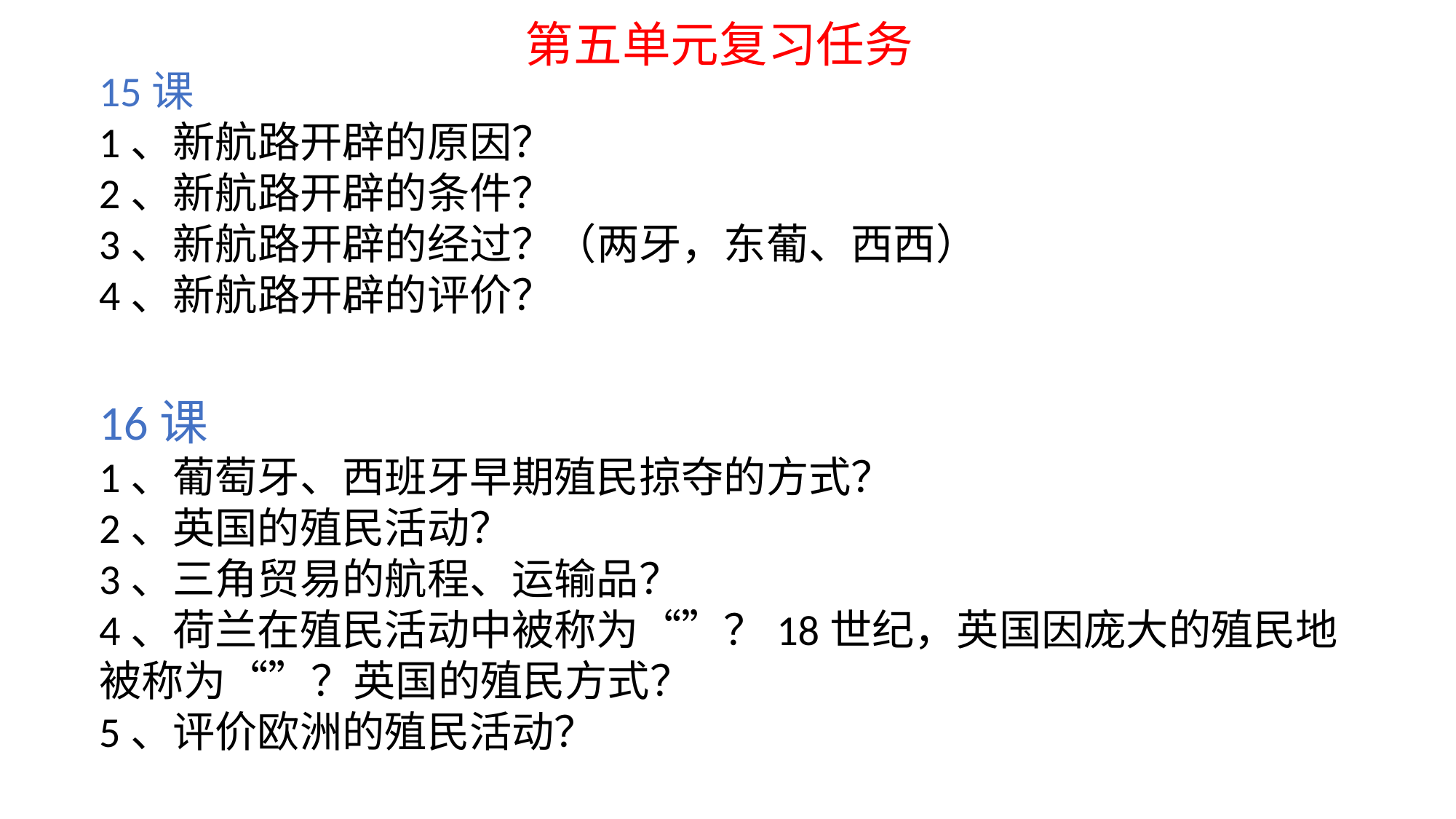

# 第五单元复习任务
15课
1、新航路开辟的原因？
2、新航路开辟的条件？
3、新航路开辟的经过？（两牙，东葡、西西）
4、新航路开辟的评价？
16课
1、葡萄牙、西班牙早期殖民掠夺的方式？
2、英国的殖民活动？
3、三角贸易的航程、运输品？
4、荷兰在殖民活动中被称为“”？18世纪，英国因庞大的殖民地被称为“”？英国的殖民方式？
5、评价欧洲的殖民活动？